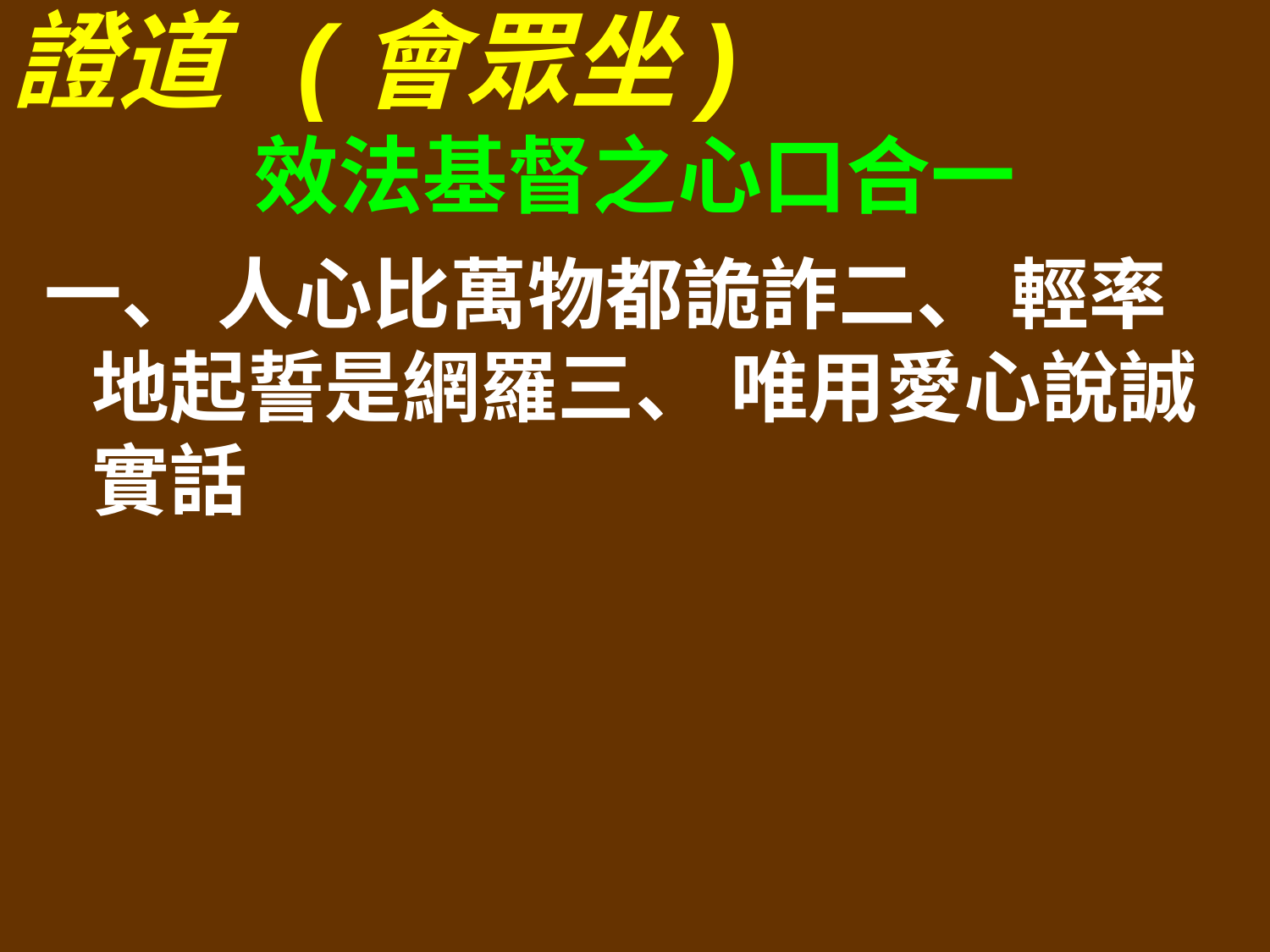

證道  (會眾坐)
效法基督之心口合一
一、 人心比萬物都詭詐二、 輕率地起誓是網羅三、 唯用愛心說誠實話